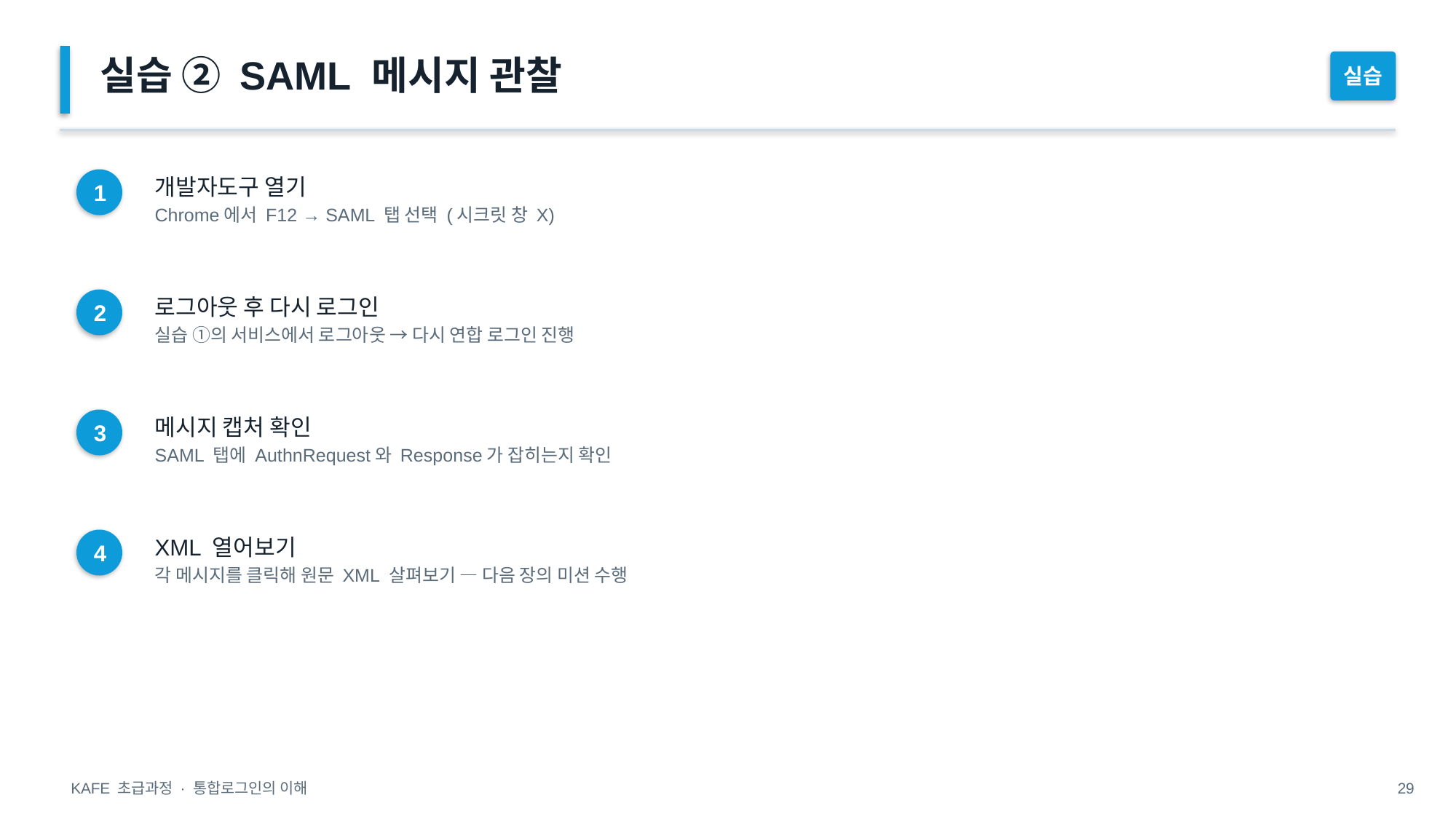

실습 ② SAML 메시지 관찰

실습

개발자도구 열기
Chrome에서 F12 → SAML 탭 선택 (시크릿 창 X)
1
로그아웃 후 다시 로그인
실습 ①의 서비스에서 로그아웃 → 다시 연합 로그인 진행
2
메시지 캡처 확인
SAML 탭에 AuthnRequest와 Response가 잡히는지 확인
3
XML 열어보기
각 메시지를 클릭해 원문 XML 살펴보기 — 다음 장의 미션 수행
4
KAFE 초급과정 · 통합로그인의 이해
29